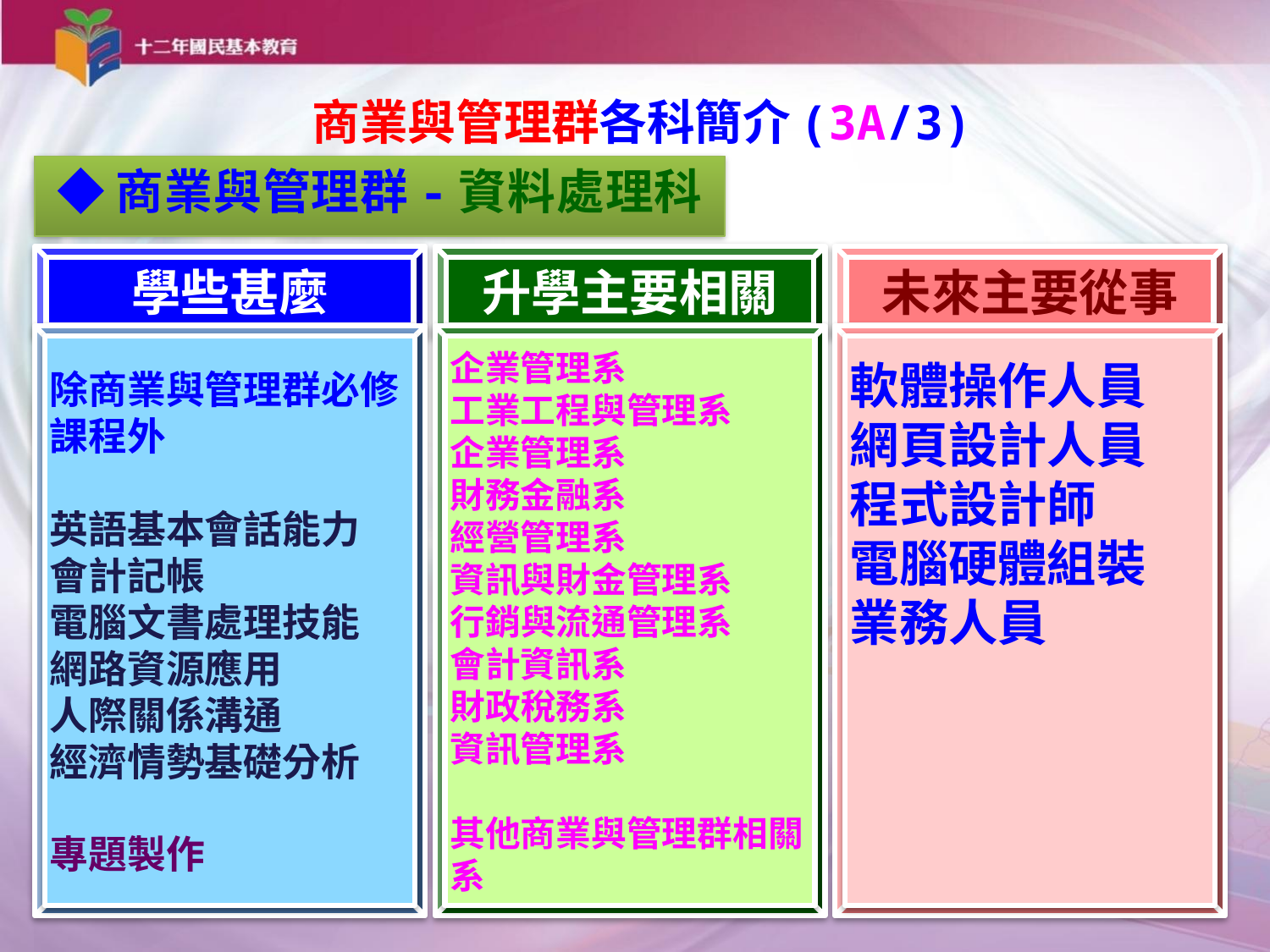

# 商業與管理群各科簡介(3A/3)
◆商業與管理群-資料處理科
學些甚麼
升學主要相關
未來主要從事

除商業與管理群必修課程外

英語基本會話能力
會計記帳
電腦文書處理技能
網路資源應用
人際關係溝通
經濟情勢基礎分析
專題製作
企業管理系
工業工程與管理系
企業管理系
財務金融系
經營管理系
資訊與財金管理系
行銷與流通管理系
會計資訊系
財政稅務系
資訊管理系

其他商業與管理群相關系
軟體操作人員
網頁設計人員
程式設計師
電腦硬體組裝
業務人員